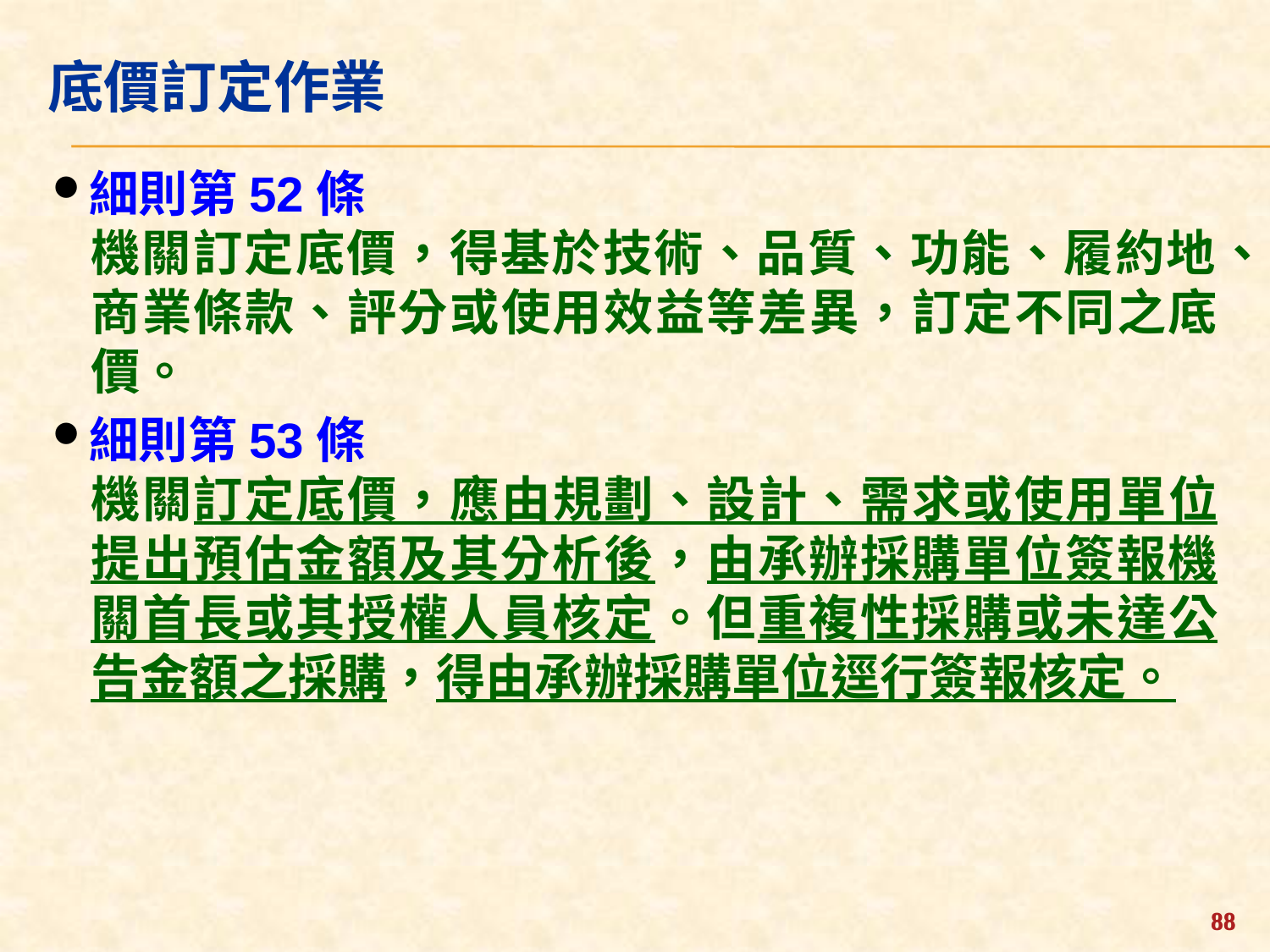

底價訂定作業
細則第52條
機關訂定底價，得基於技術、品質、功能、履約地、商業條款、評分或使用效益等差異，訂定不同之底價。
細則第53條
機關訂定底價，應由規劃、設計、需求或使用單位提出預估金額及其分析後，由承辦採購單位簽報機關首長或其授權人員核定。但重複性採購或未達公告金額之採購，得由承辦採購單位逕行簽報核定。
88
88